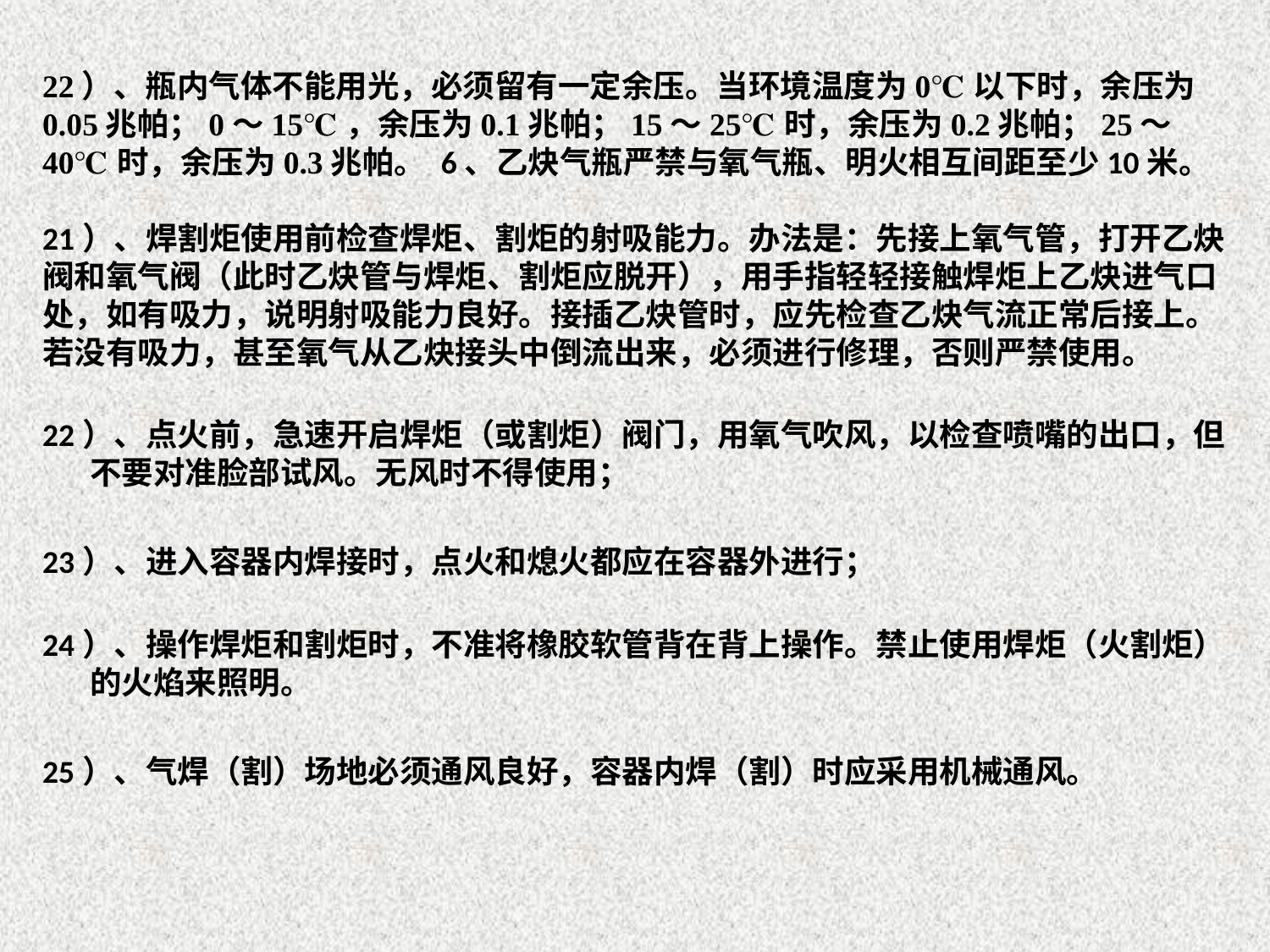

22）、瓶内气体不能用光，必须留有一定余压。当环境温度为0℃以下时，余压为0.05兆帕；0～15℃，余压为0.1兆帕；15～25℃时，余压为0.2兆帕；25～40℃时，余压为0.3兆帕。 6、乙炔气瓶严禁与氧气瓶、明火相互间距至少10米。

21）、焊割炬使用前检查焊炬、割炬的射吸能力。办法是：先接上氧气管，打开乙炔阀和氧气阀（此时乙炔管与焊炬、割炬应脱开），用手指轻轻接触焊炬上乙炔进气口处，如有吸力，说明射吸能力良好。接插乙炔管时，应先检查乙炔气流正常后接上。若没有吸力，甚至氧气从乙炔接头中倒流出来，必须进行修理，否则严禁使用。

22）、点火前，急速开启焊炬（或割炬）阀门，用氧气吹风，以检查喷嘴的出口，但不要对准脸部试风。无风时不得使用；

23）、进入容器内焊接时，点火和熄火都应在容器外进行；

24）、操作焊炬和割炬时，不准将橡胶软管背在背上操作。禁止使用焊炬（火割炬）的火焰来照明。

25）、气焊（割）场地必须通风良好，容器内焊（割）时应采用机械通风。